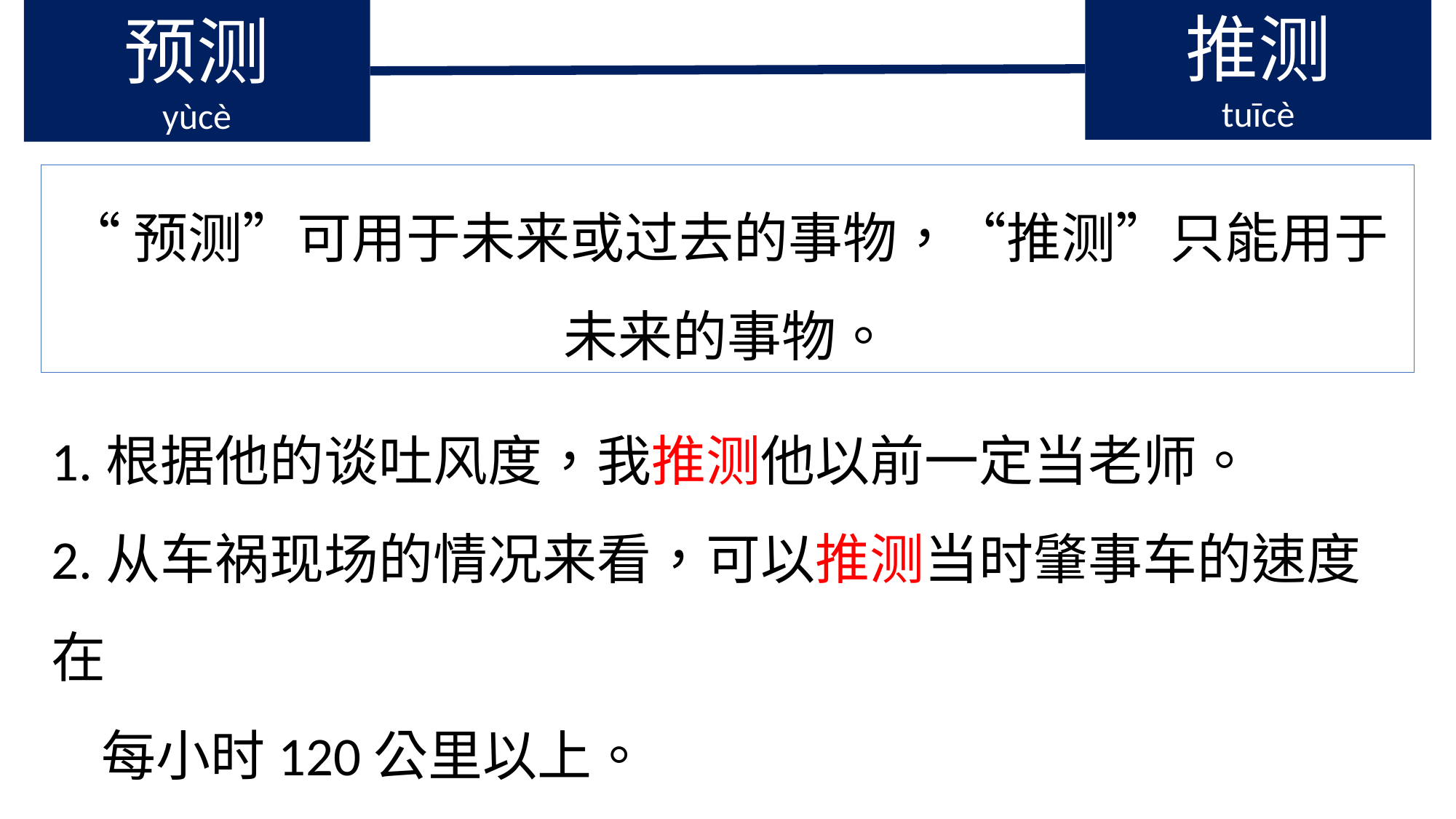

预测
yùcè
推测
tuīcè
“预测”可用于未来或过去的事物，“推测”只能用于未来的事物。
1.根据他的谈吐风度，我推测他以前一定当老师。
2.从车祸现场的情况来看，可以推测当时肇事车的速度在
   每小时120公里以上。